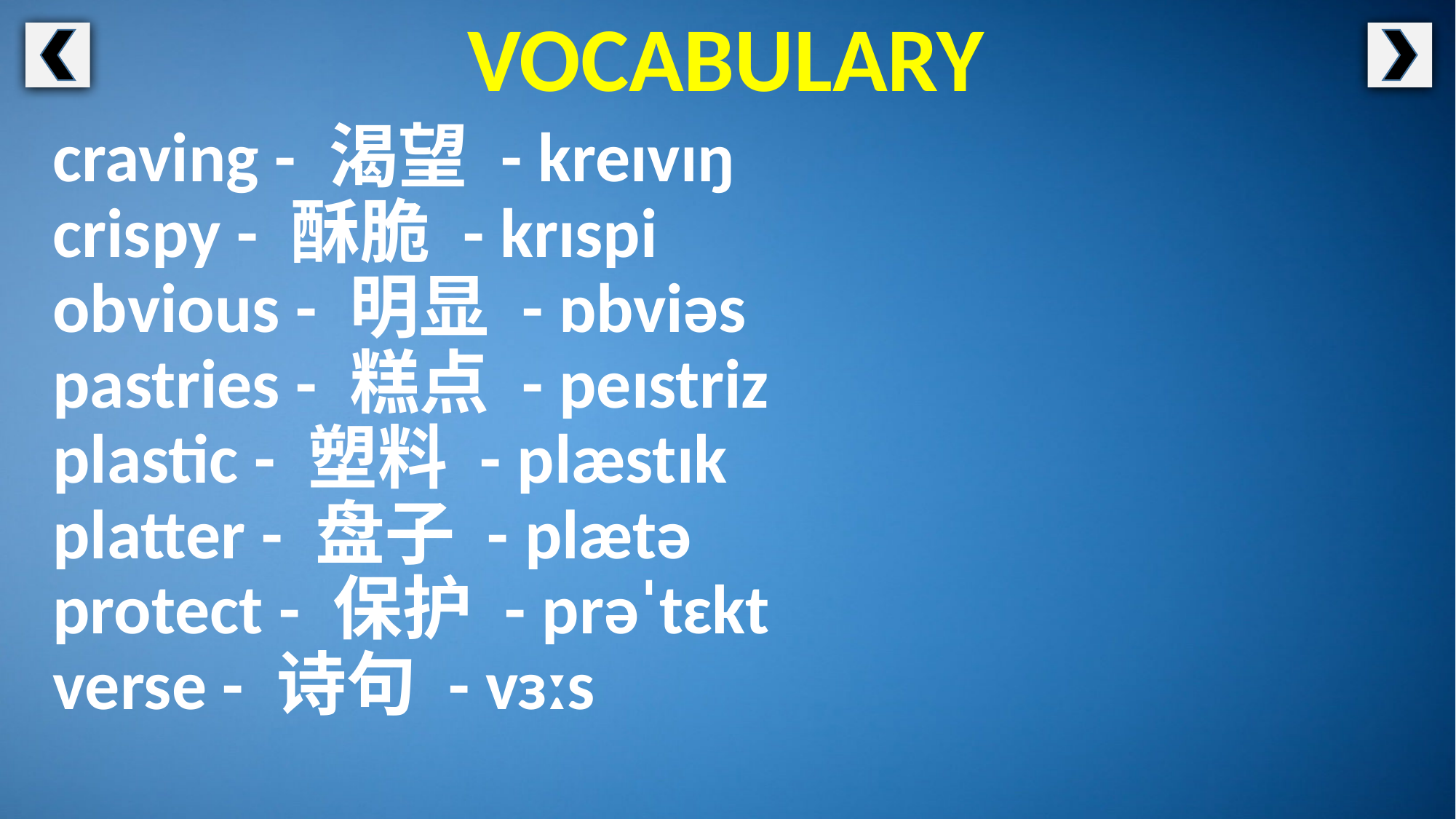

VOCABULARY
craving - 渴望 - kreɪvɪŋ
crispy - 酥脆 - krɪspi
obvious - 明显 - ɒbviəs
pastries - 糕点 - peɪstriz
plastic - 塑料 - plæstɪk
platter - 盘子 - plætə
protect - 保护 - prəˈtɛkt
verse - 诗句 - vɜːs